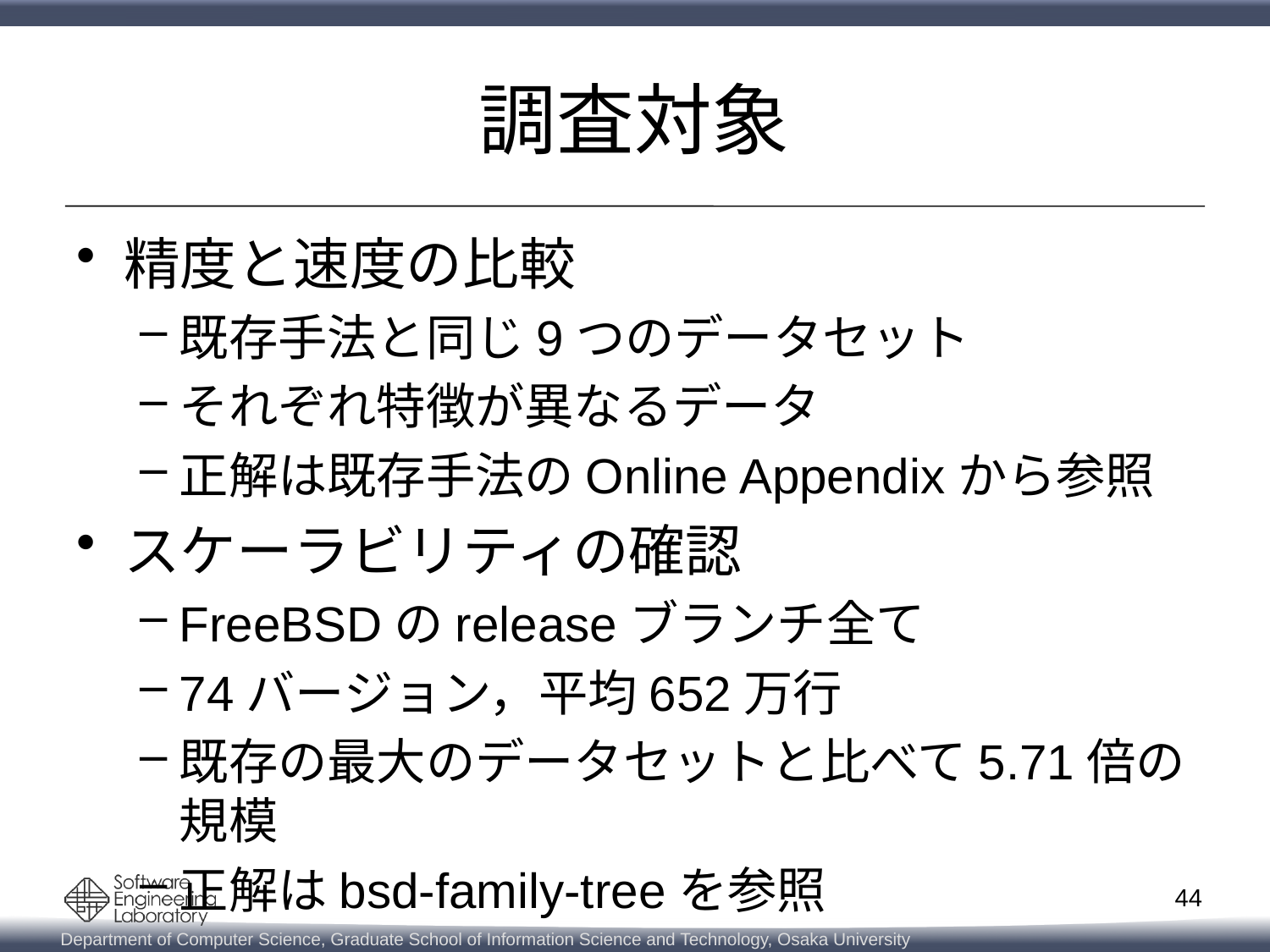

# 調査対象
精度と速度の比較
既存手法と同じ9つのデータセット
それぞれ特徴が異なるデータ
正解は既存手法のOnline Appendixから参照
スケーラビリティの確認
FreeBSDのreleaseブランチ全て
74バージョン，平均652万行
既存の最大のデータセットと比べて5.71倍の規模
正解はbsd-family-treeを参照
44